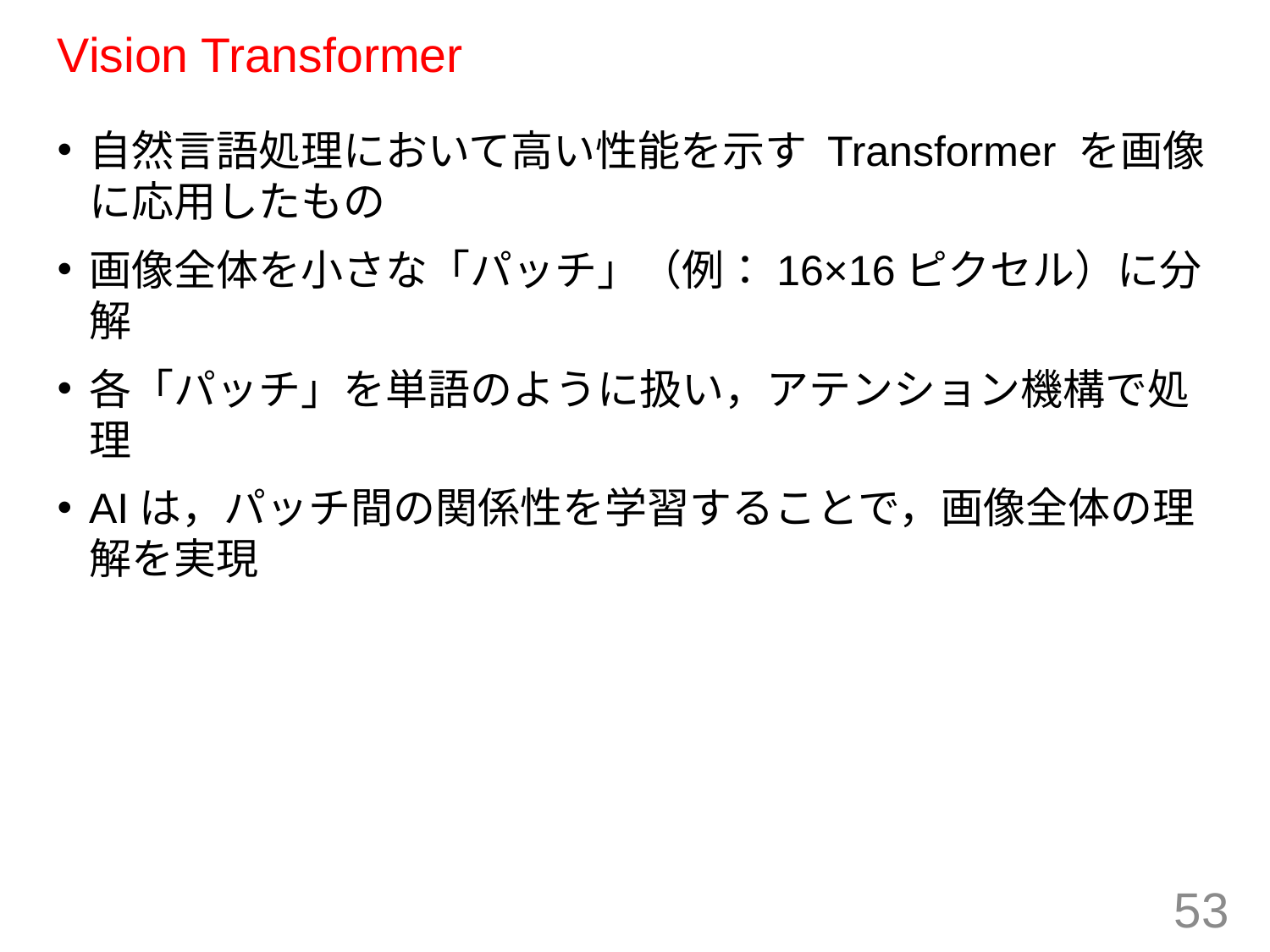

# Vision Transformer
自然言語処理において高い性能を示す Transformer を画像に応用したもの
画像全体を小さな「パッチ」（例：16×16ピクセル）に分解
各「パッチ」を単語のように扱い，アテンション機構で処理
AIは，パッチ間の関係性を学習することで，画像全体の理解を実現

53